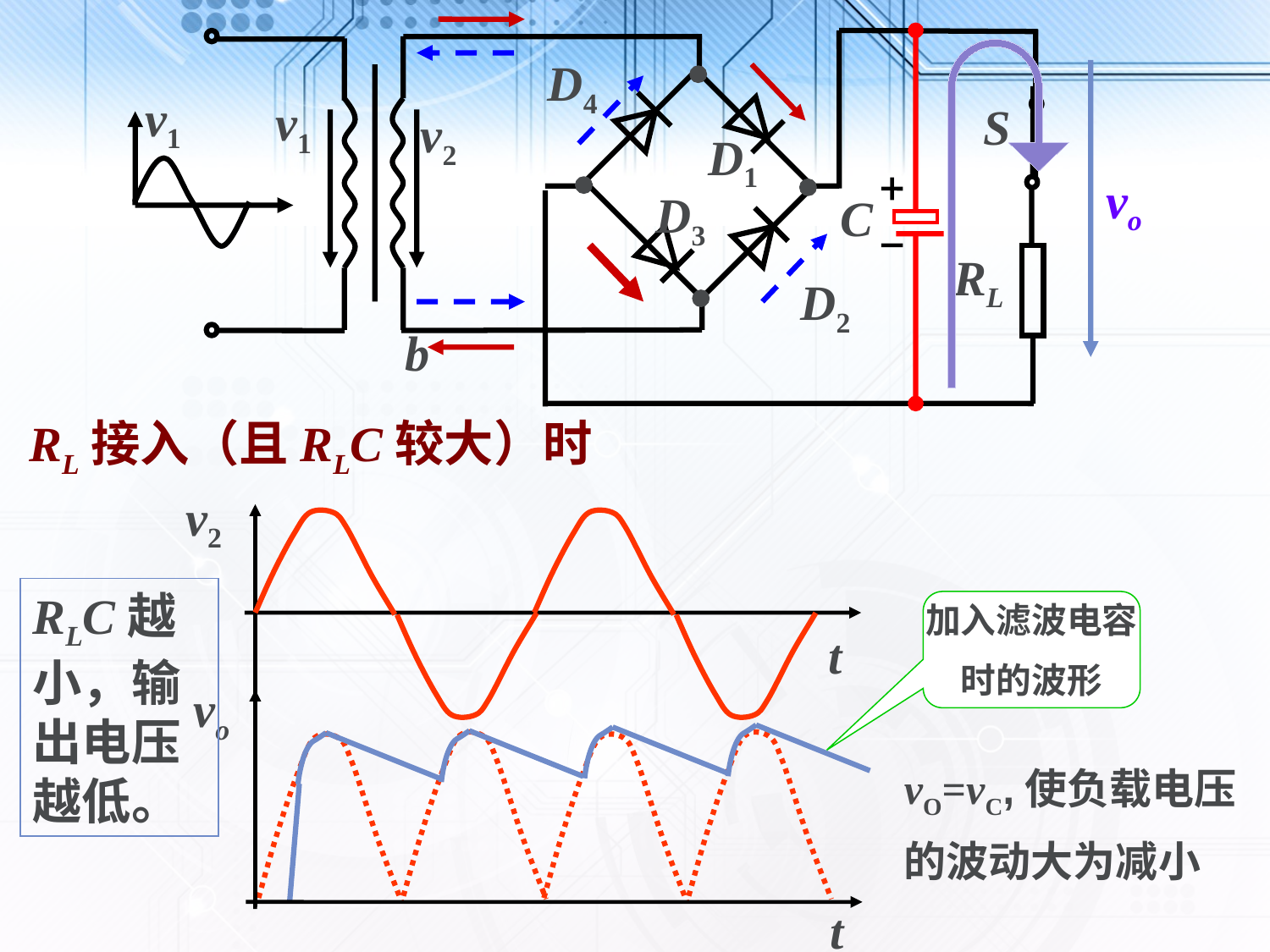

D4

v1
v1

S
v2

D1

vo

D3

C

RL

D2

b

RL接入（且RLC较大）时
v2

t

RLC越小，输出电压越低。
加入滤波电容
时的波形
vo

t

vO=vC,使负载电压的波动大为减小